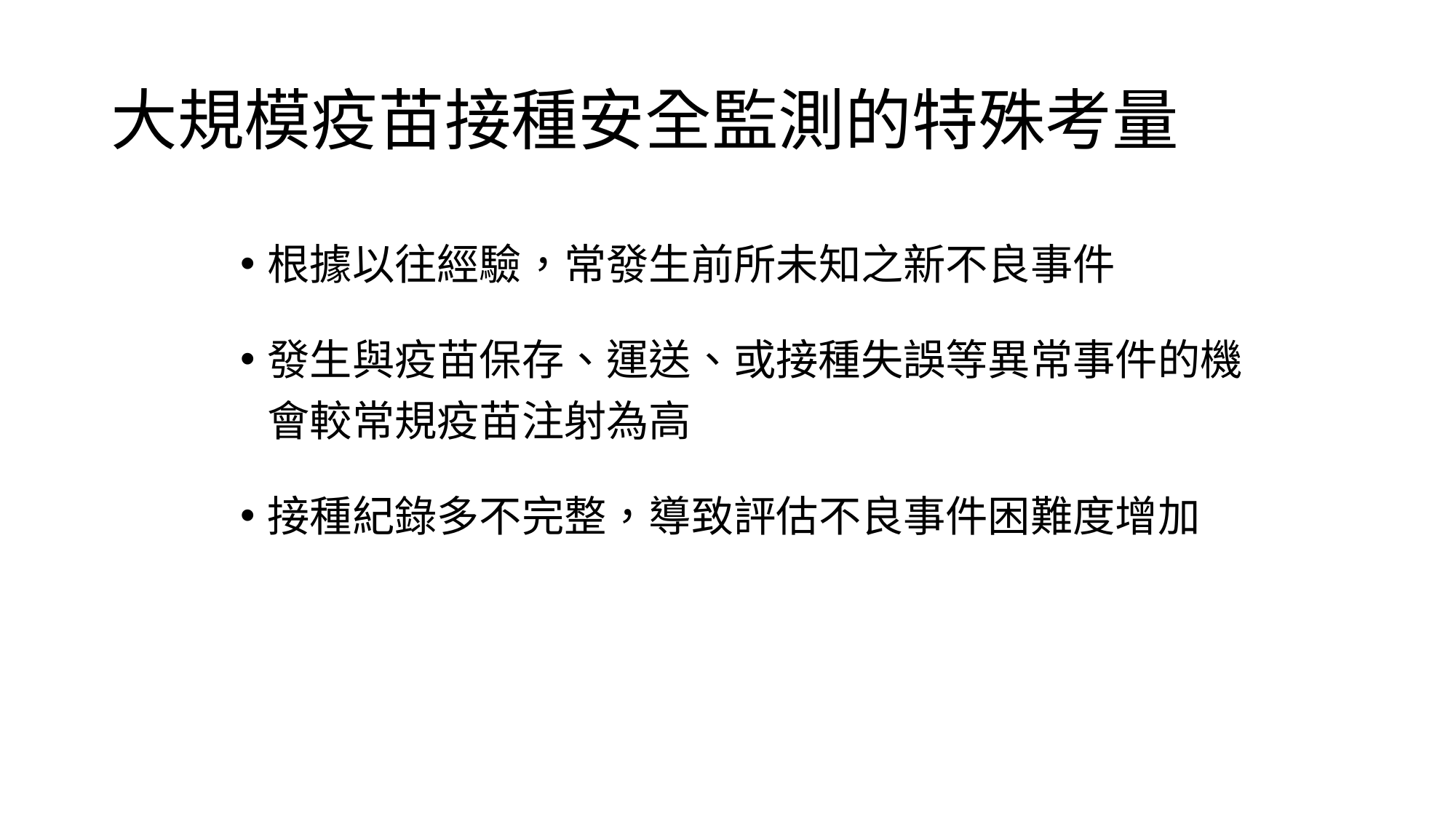

# 大規模疫苗接種安全監測的特殊考量
根據以往經驗，常發生前所未知之新不良事件
發生與疫苗保存、運送、或接種失誤等異常事件的機會較常規疫苗注射為高
接種紀錄多不完整，導致評估不良事件困難度增加